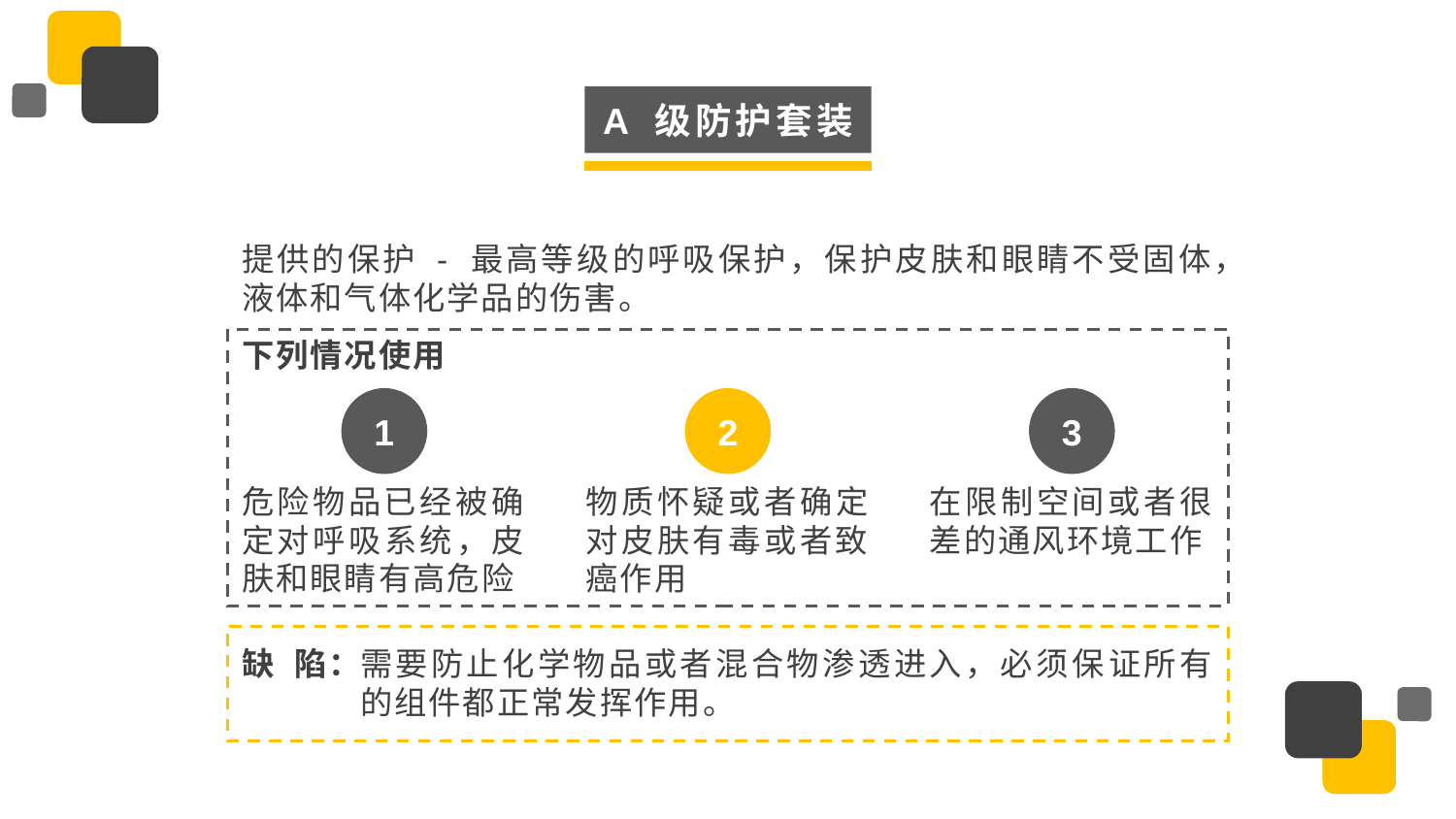

A 级防护套装
提供的保护 - 最高等级的呼吸保护，保护皮肤和眼睛不受固体，液体和气体化学品的伤害。
下列情况使用
1
2
3
危险物品已经被确定对呼吸系统，皮肤和眼睛有高危险
物质怀疑或者确定对皮肤有毒或者致癌作用
在限制空间或者很差的通风环境工作

缺  陷：
需要防止化学物品或者混合物渗透进入，必须保证所有的组件都正常发挥作用。